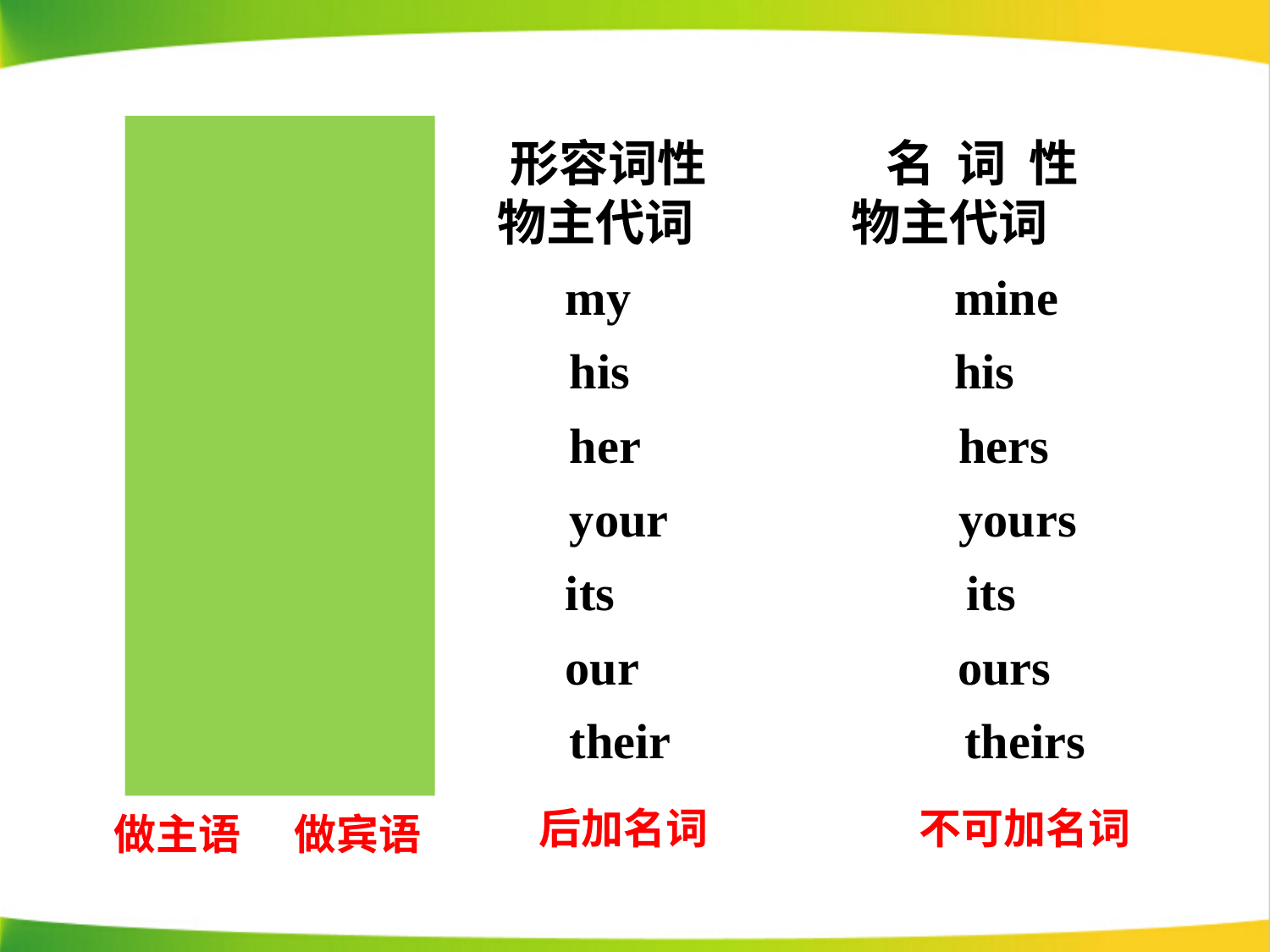

主格	    宾格          形容词性	           名  词  性
                                 物主代词              物主代词
 I 	     me	               my	                          mine
 he	     him	     his	                          his
 she	     her    	     her	                hers
 you	     you 	     your 	                yours
 it	     it	               its	                           its
 we	     us	               our                          ours
 they	     them	     their                        theirs
后加名词
不可加名词
做主语
做宾语